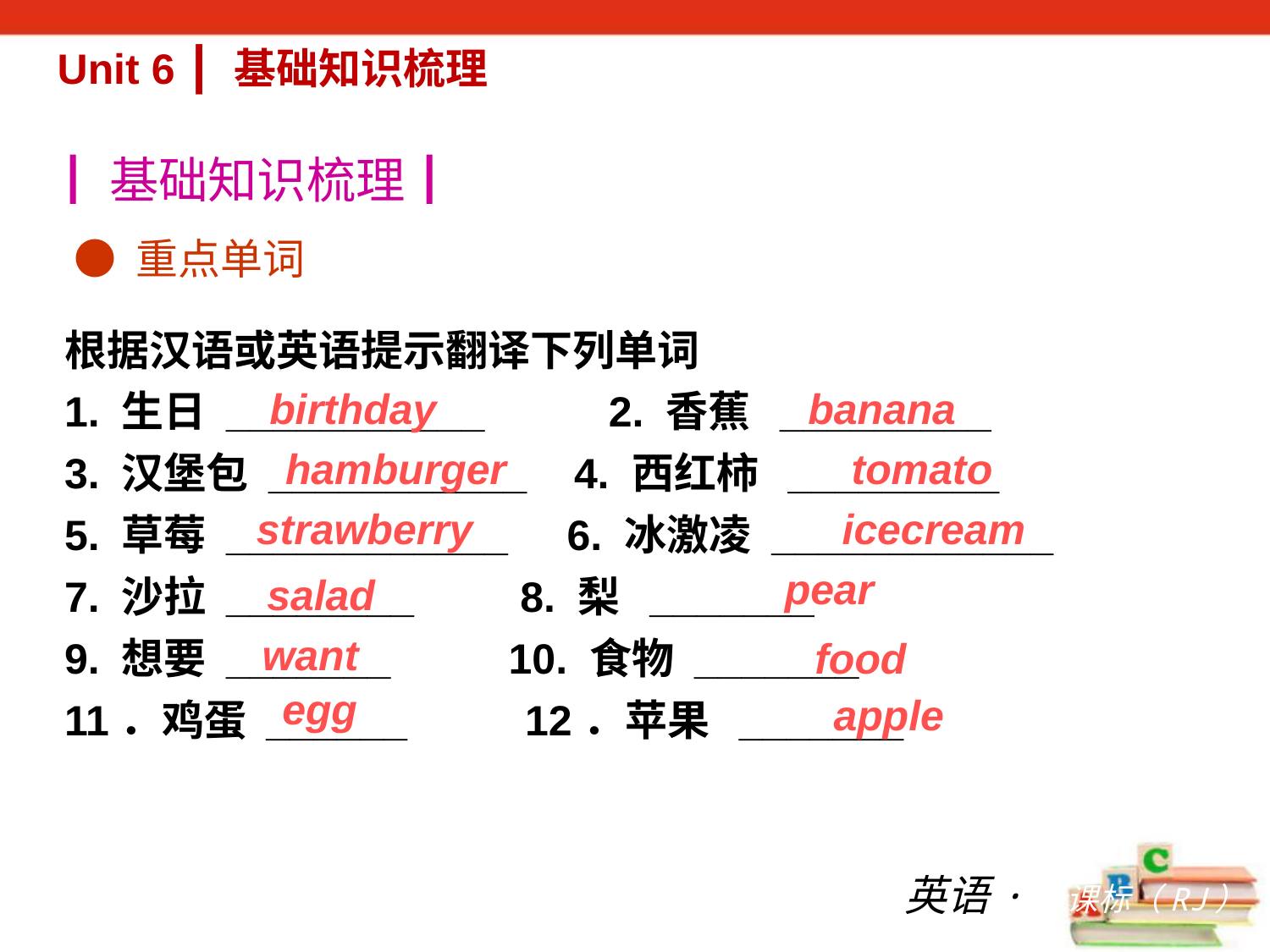

Unit 6 ┃ 基础知识梳理
┃基础知识梳理┃
● 重点单词
根据汉语或英语提示翻译下列单词
1. 生日 ___________　　  2. 香蕉  _________
3. 汉堡包 ___________    4. 西红柿  _________
5. 草莓 ____________     6. 冰激凌 ____________
7. 沙拉 ________         8. 梨  _______
9. 想要 _______          10. 食物 _______
11．鸡蛋 ______          12．苹果  _______
birthday
banana
hamburger
tomato
strawberry
ice­cream
pear
salad
want
food
egg
apple
英语·新课标（RJ）